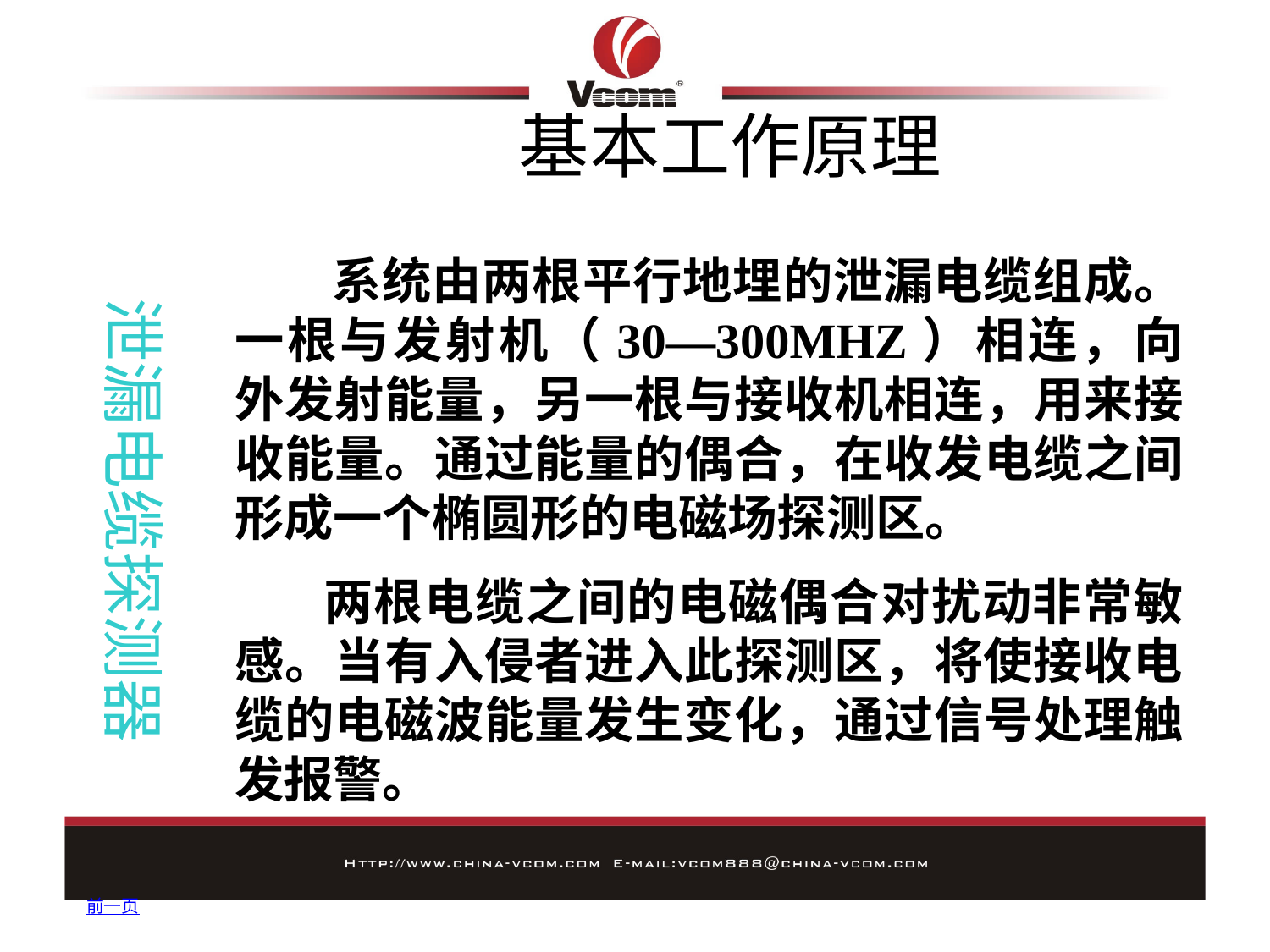

基本工作原理

       系统由两根平行地埋的泄漏电缆组成。一根与发射机（30—300MHZ）相连，向外发射能量，另一根与接收机相连，用来接收能量。通过能量的偶合，在收发电缆之间形成一个椭圆形的电磁场探测区。
      两根电缆之间的电磁偶合对扰动非常敏感。当有入侵者进入此探测区，将使接收电缆的电磁波能量发生变化，通过信号处理触发报警。
泄漏电缆探测器
前一页